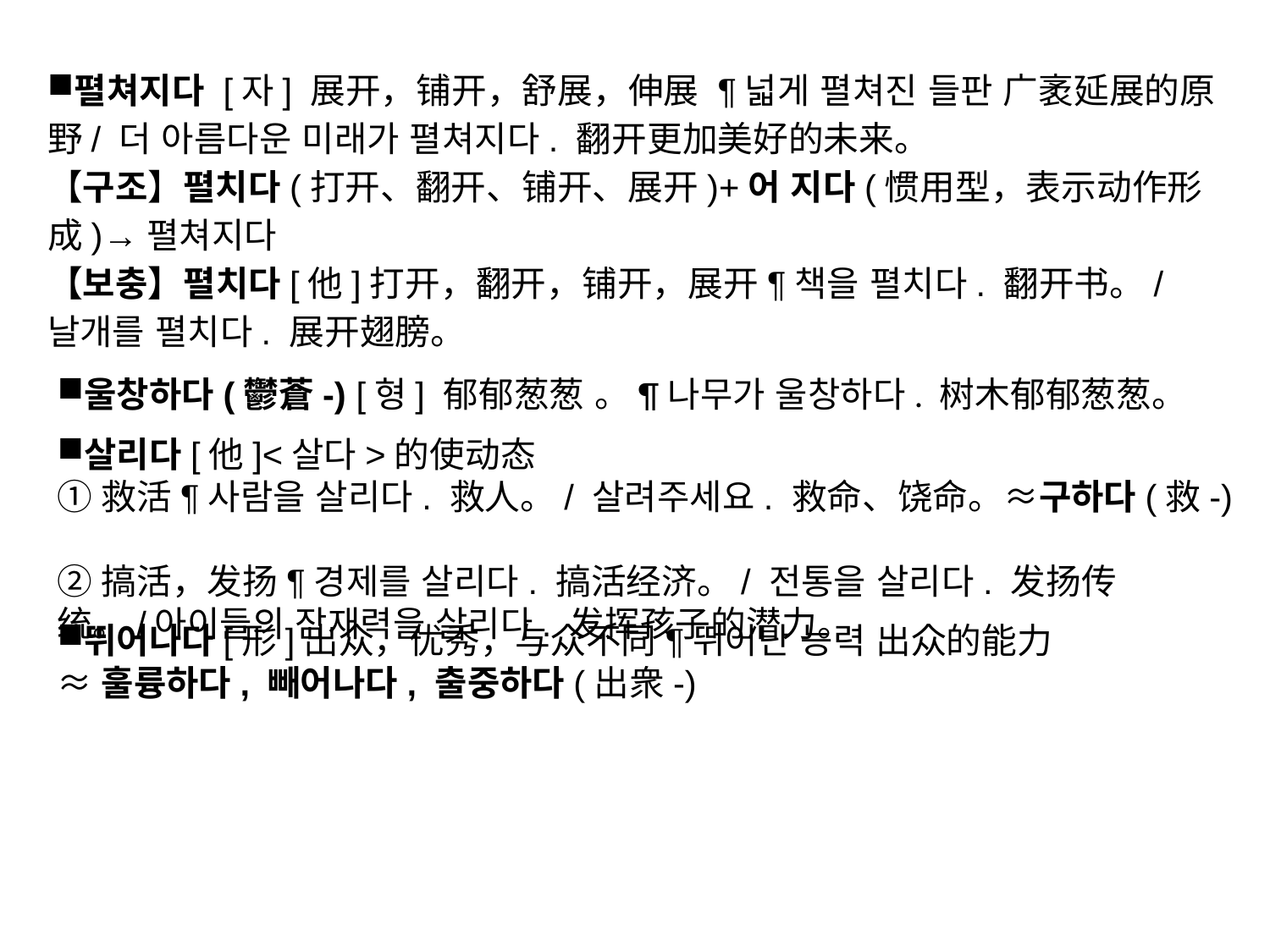

펼쳐지다 [자] 展开，铺开，舒展，伸展 ¶넓게 펼쳐진 들판 广袤延展的原野/ 더 아름다운 미래가 펼쳐지다. 翻开更加美好的未来。
【구조】펼치다(打开、翻开、铺开、展开)+어 지다(惯用型，表示动作形成)→펼쳐지다
【보충】펼치다[他]打开，翻开，铺开，展开¶책을 펼치다. 翻开书。/날개를 펼치다. 展开翅膀。
울창하다(鬱蒼-) [형] 郁郁葱葱 。¶나무가 울창하다. 树木郁郁葱葱。
살리다[他]<살다>的使动态
①救活¶사람을 살리다. 救人。/ 살려주세요. 救命、饶命。≈구하다(救-)
②搞活，发扬¶경제를 살리다. 搞活经济。/ 전통을 살리다. 发扬传统。/아이들의 잠재력을 살리다. 发挥孩子的潜力。
뛰어나다[形]出众，优秀，与众不同¶뛰어난 능력 出众的能力
≈훌륭하다, 빼어나다, 출중하다(出衆-)